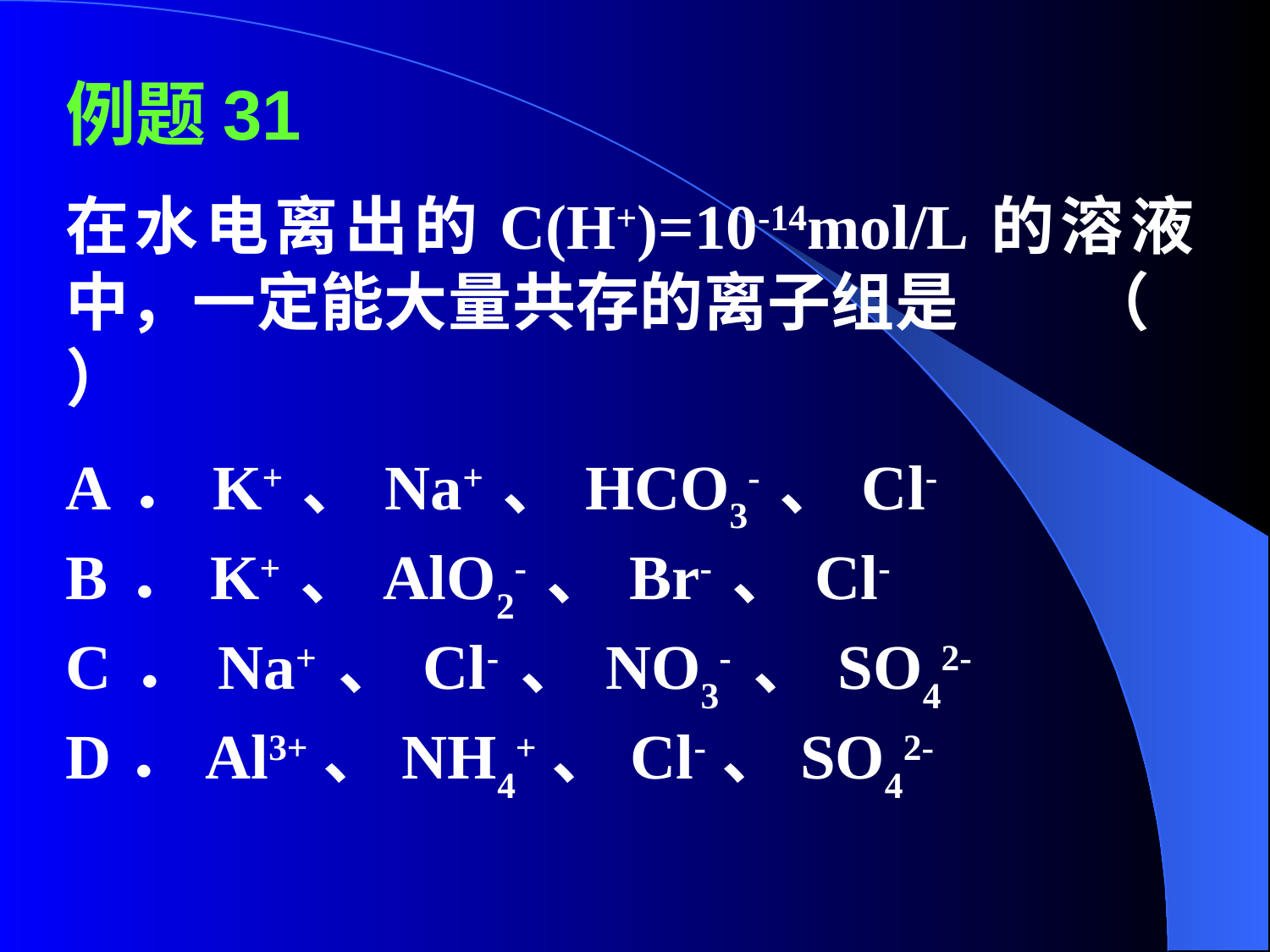

例题31
在水电离出的C(H+)=10-14mol/L的溶液中，一定能大量共存的离子组是	（    ）
A．K+、Na+、HCO3-、Cl-              B．K+、AlO2-、Br-、Cl-                C．Na+、Cl-、NO3-、SO42-           D．Al3+、NH4+、Cl-、SO42-

79